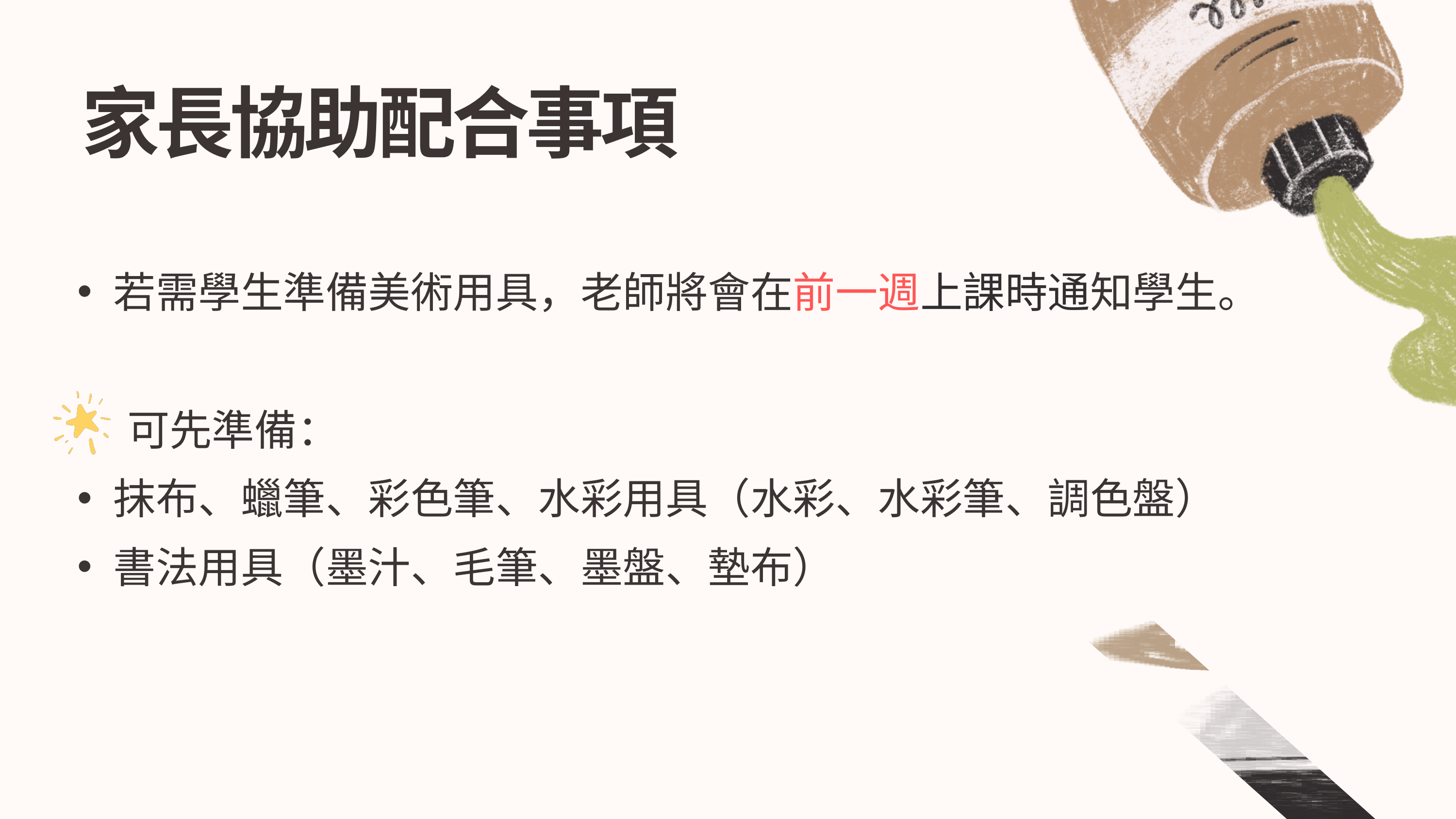

家長協助配合事項
若需學生準備美術用具，老師將會在前一週上課時通知學生。

        可先準備：
抹布、蠟筆、彩色筆、水彩用具（水彩、水彩筆、調色盤）
書法用具（墨汁、毛筆、墨盤、墊布）